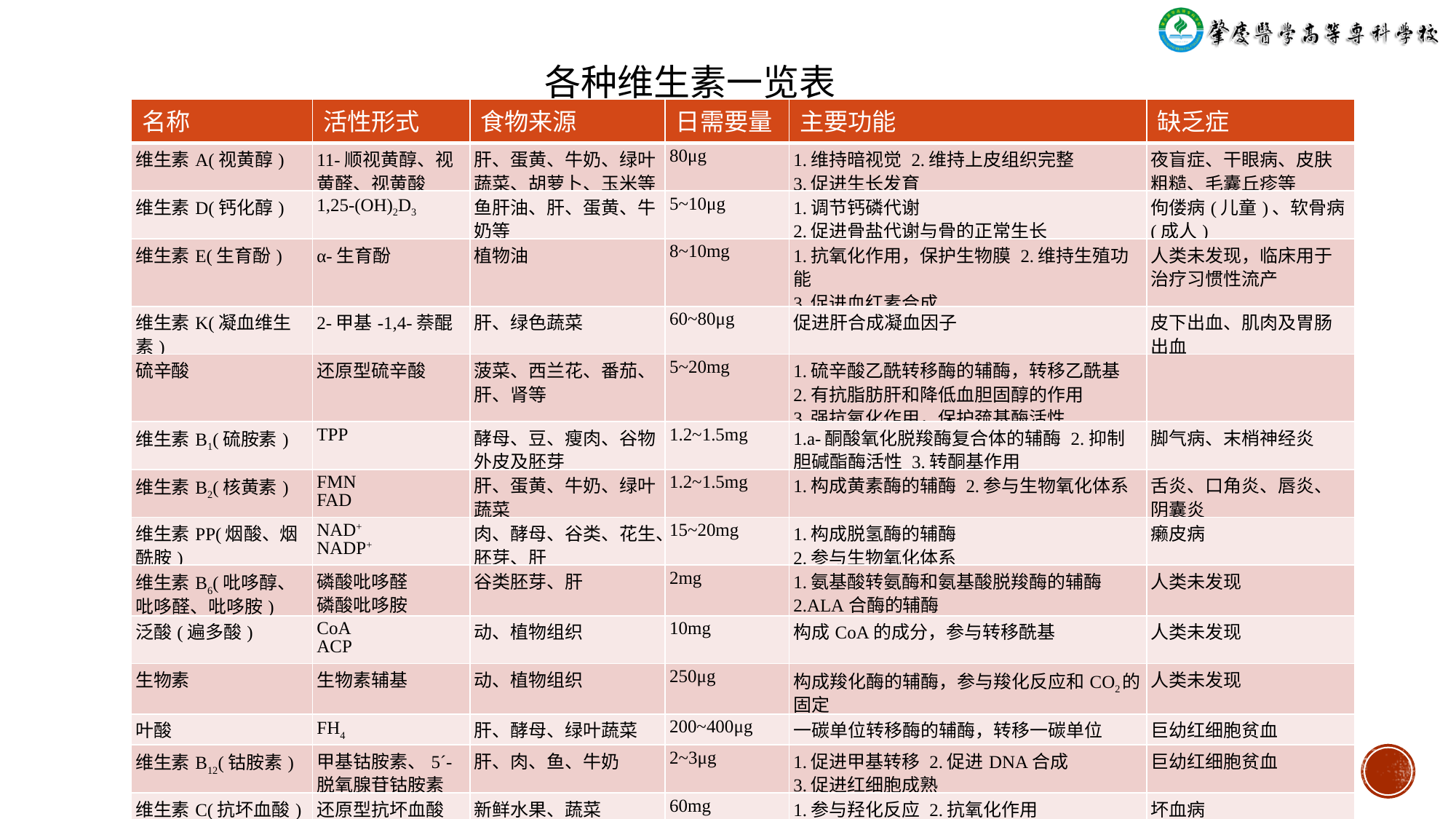

各种维生素一览表
| 名称 | 活性形式 | 食物来源 | 日需要量 | 主要功能 | 缺乏症 |
| --- | --- | --- | --- | --- | --- |
| 维生素A(视黄醇) | 11-顺视黄醇、视黄醛、视黄酸 | 肝、蛋黄、牛奶、绿叶蔬菜、胡萝卜、玉米等 | 80μg | 1.维持暗视觉 2.维持上皮组织完整 3.促进生长发育 | 夜盲症、干眼病、皮肤粗糙、毛囊丘疹等 |
| 维生素D(钙化醇) | 1,25-(OH)2D3 | 鱼肝油、肝、蛋黄、牛奶等 | 5~10μg | 1.调节钙磷代谢 2.促进骨盐代谢与骨的正常生长 | 佝偻病(儿童)、软骨病(成人) |
| 维生素E(生育酚) | α-生育酚 | 植物油 | 8~10mg | 1.抗氧化作用，保护生物膜 2.维持生殖功能 3.促进血红素合成 | 人类未发现，临床用于治疗习惯性流产 |
| 维生素K(凝血维生素) | 2-甲基-1,4-萘醌 | 肝、绿色蔬菜 | 60~80μg | 促进肝合成凝血因子 | 皮下出血、肌肉及胃肠出血 |
| 硫辛酸 | 还原型硫辛酸 | 菠菜、西兰花、番茄、肝、肾等 | 5~20mg | 1.硫辛酸乙酰转移酶的辅酶，转移乙酰基 2.有抗脂肪肝和降低血胆固醇的作用 3.强抗氧化作用，保护巯基酶活性 |  |
| 维生素B1(硫胺素) | TPP | 酵母、豆、瘦肉、谷物外皮及胚芽 | 1.2~1.5mg | 1.a-酮酸氧化脱羧酶复合体的辅酶 2.抑制胆碱酯酶活性 3.转酮基作用 | 脚气病、末梢神经炎 |
| 维生素B2(核黄素) | FMN FAD | 肝、蛋黄、牛奶、绿叶蔬菜 | 1.2~1.5mg | 1.构成黄素酶的辅酶 2.参与生物氧化体系 | 舌炎、口角炎、唇炎、阴囊炎 |
| 维生素PP(烟酸、烟酰胺) | NAD+ NADP+ | 肉、酵母、谷类、花生、胚芽、肝 | 15~20mg | 1.构成脱氢酶的辅酶 2.参与生物氧化体系 | 癞皮病 |
| 维生素B6(吡哆醇、吡哆醛、吡哆胺) | 磷酸吡哆醛 磷酸吡哆胺 | 谷类胚芽、肝 | 2mg | 1.氨基酸转氨酶和氨基酸脱羧酶的辅酶 2.ALA合酶的辅酶 | 人类未发现 |
| 泛酸(遍多酸) | CoA ACP | 动、植物组织 | 10mg | 构成CoA的成分，参与转移酰基 | 人类未发现 |
| 生物素 | 生物素辅基 | 动、植物组织 | 250μg | 构成羧化酶的辅酶，参与羧化反应和CO2的固定 | 人类未发现 |
| 叶酸 | FH4 | 肝、酵母、绿叶蔬菜 | 200~400μg | 一碳单位转移酶的辅酶，转移一碳单位 | 巨幼红细胞贫血 |
| 维生素B12(钴胺素) | 甲基钴胺素、5´-脱氧腺苷钴胺素 | 肝、肉、鱼、牛奶 | 2~3μg | 1.促进甲基转移 2.促进DNA合成 3.促进红细胞成熟 | 巨幼红细胞贫血 |
| 维生素C(抗坏血酸) | 还原型抗坏血酸 | 新鲜水果、蔬菜 | 60mg | 1.参与羟化反应 2.抗氧化作用 3.增强机体免疫力 4.促进铁的吸收 | 坏血病 |